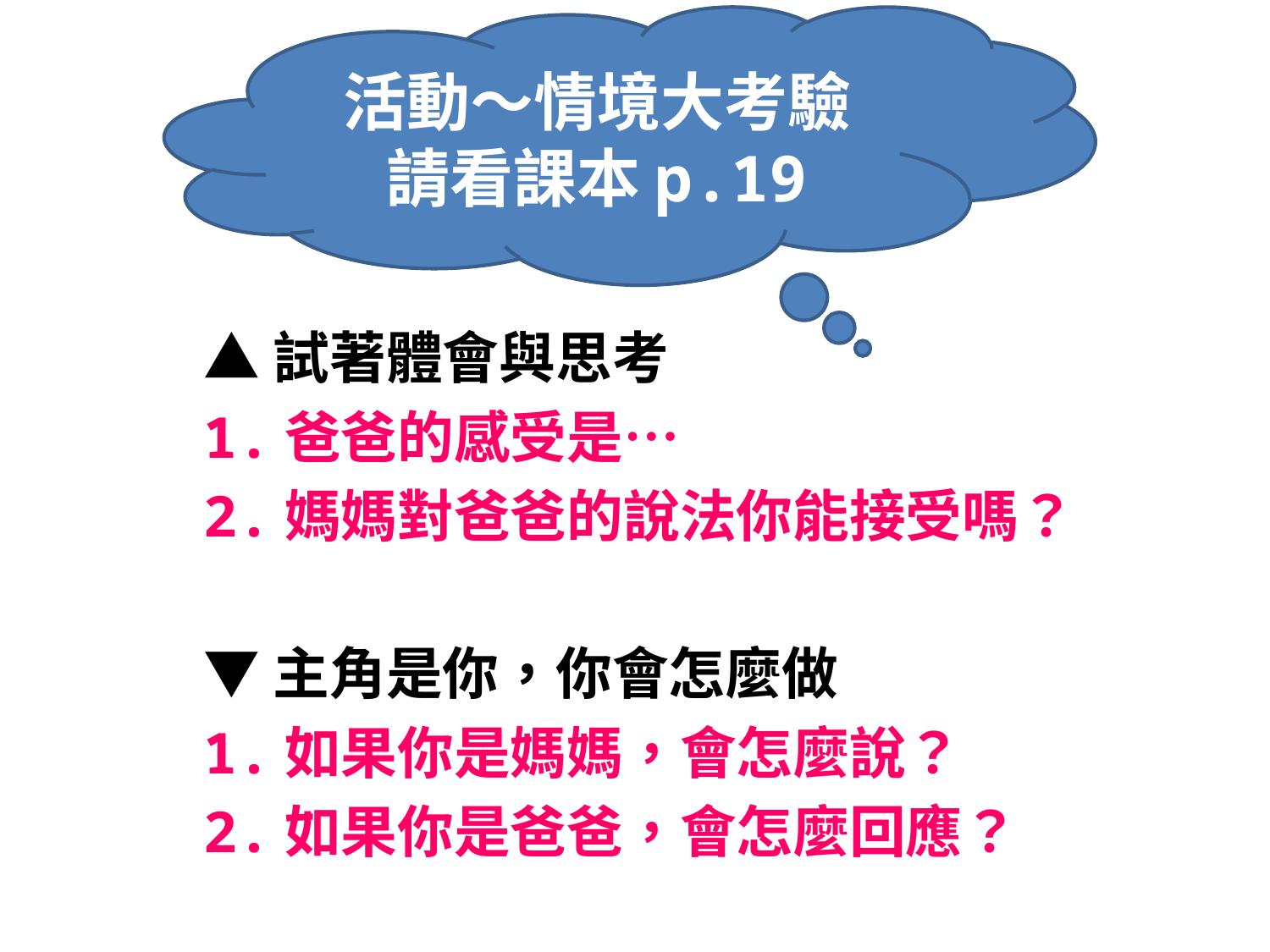

活動～情境大考驗
請看課本p.19
▲試著體會與思考
1.爸爸的感受是…
2.媽媽對爸爸的說法你能接受嗎？

▼主角是你，你會怎麼做
1.如果你是媽媽，會怎麼說？
2.如果你是爸爸，會怎麼回應？